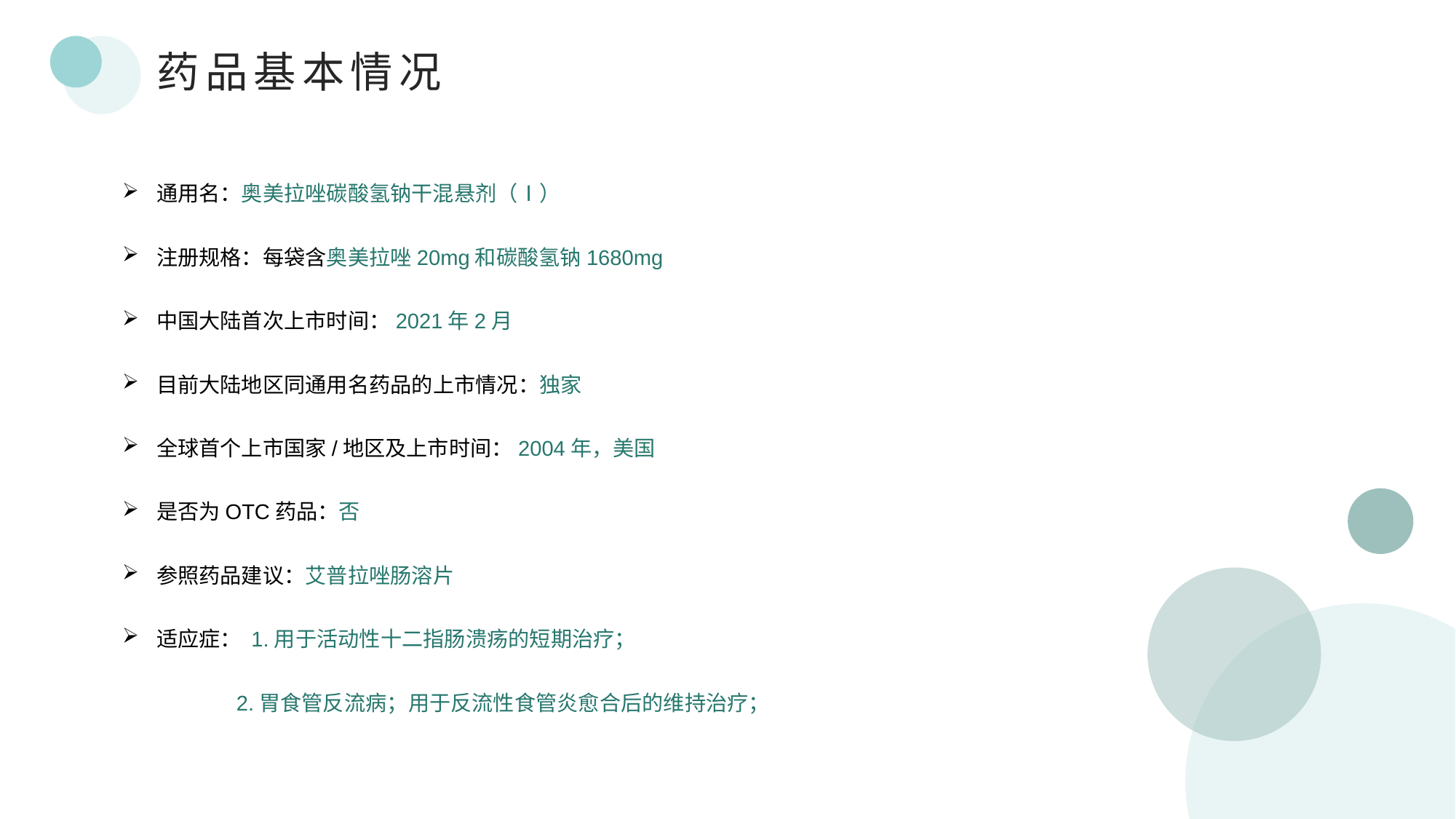

药品基本情况
通用名：奥美拉唑碳酸氢钠干混悬剂（Ⅰ）
注册规格：每袋含奥美拉唑20mg和碳酸氢钠1680mg
中国大陆首次上市时间：2021年2月
目前大陆地区同通用名药品的上市情况：独家
全球首个上市国家/地区及上市时间：2004年，美国
是否为OTC药品：否
参照药品建议：艾普拉唑肠溶片
适应症： 1.用于活动性十二指肠溃疡的短期治疗；
                   2.胃食管反流病；用于反流性食管炎愈合后的维持治疗；